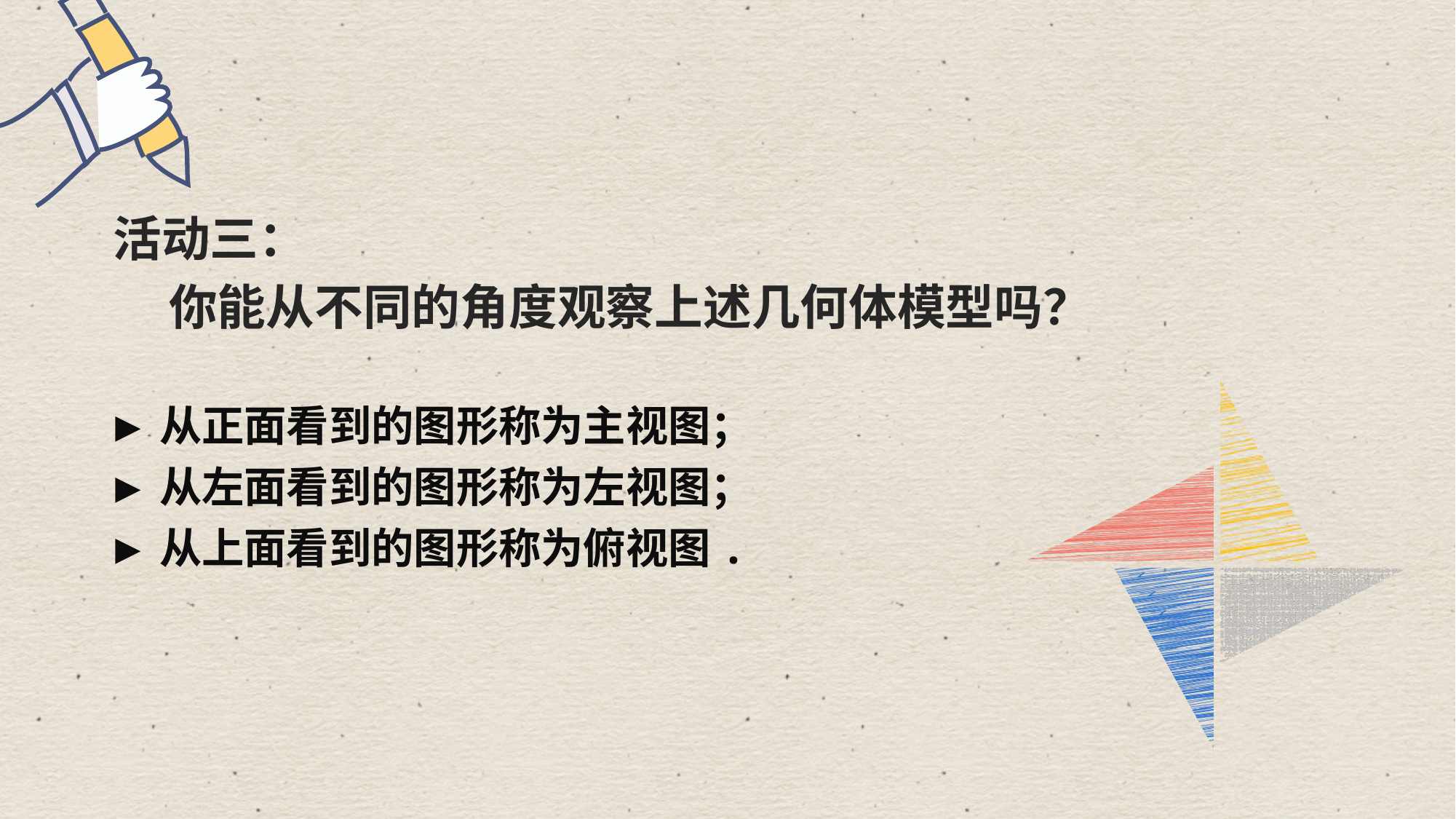

活动三：
    你能从不同的角度观察上述几何体模型吗？

►从正面看到的图形称为主视图；
►从左面看到的图形称为左视图；
►从上面看到的图形称为俯视图.